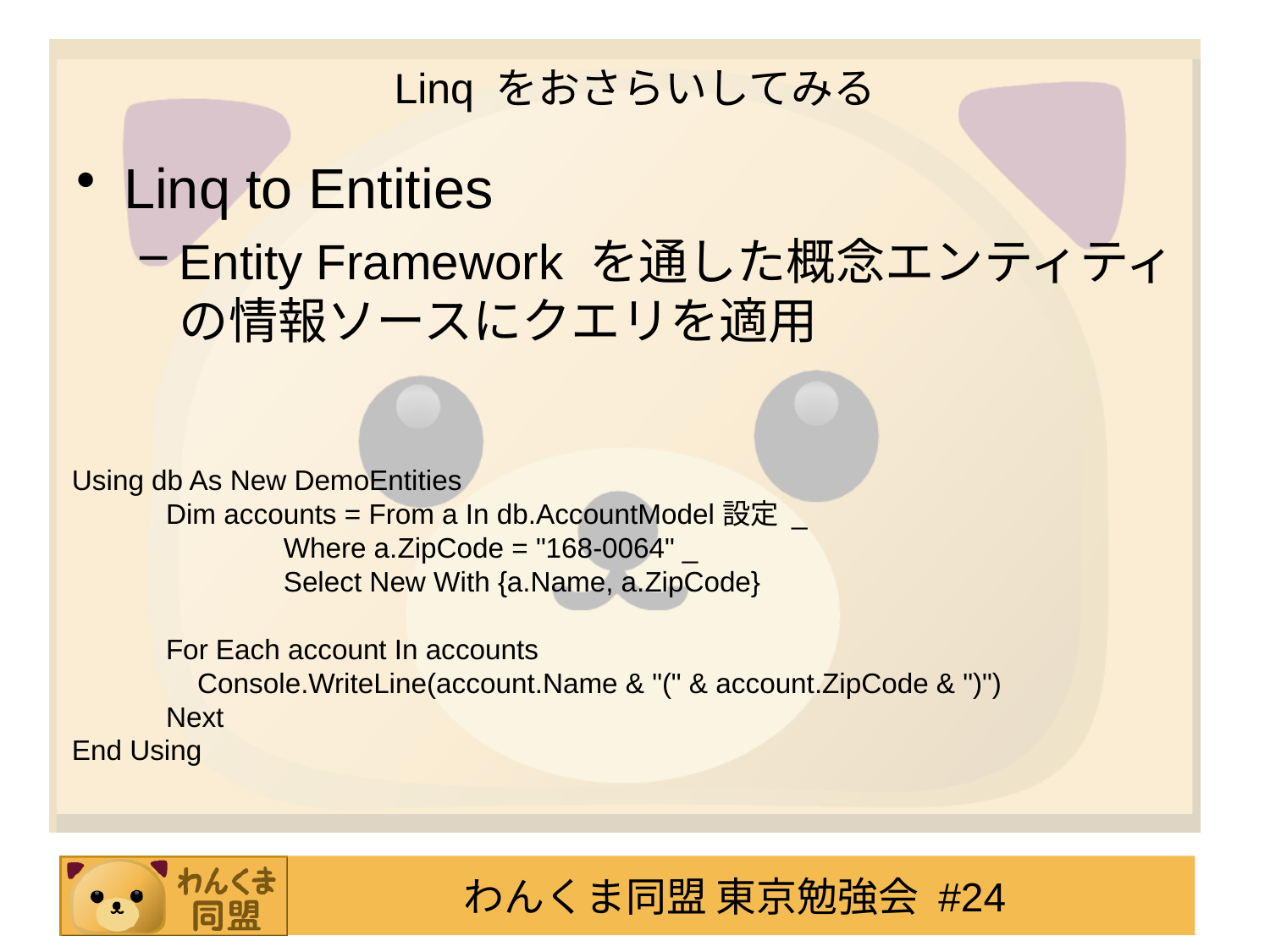

# Linq をおさらいしてみる
Linq to Entities
Entity Framework を通した概念エンティティの情報ソースにクエリを適用
Using db As New DemoEntities
            Dim accounts = From a In db.AccountModel設定 _
                           Where a.ZipCode = "168-0064" _
                           Select New With {a.Name, a.ZipCode}

            For Each account In accounts
                Console.WriteLine(account.Name & "(" & account.ZipCode & ")")
            Next
End Using